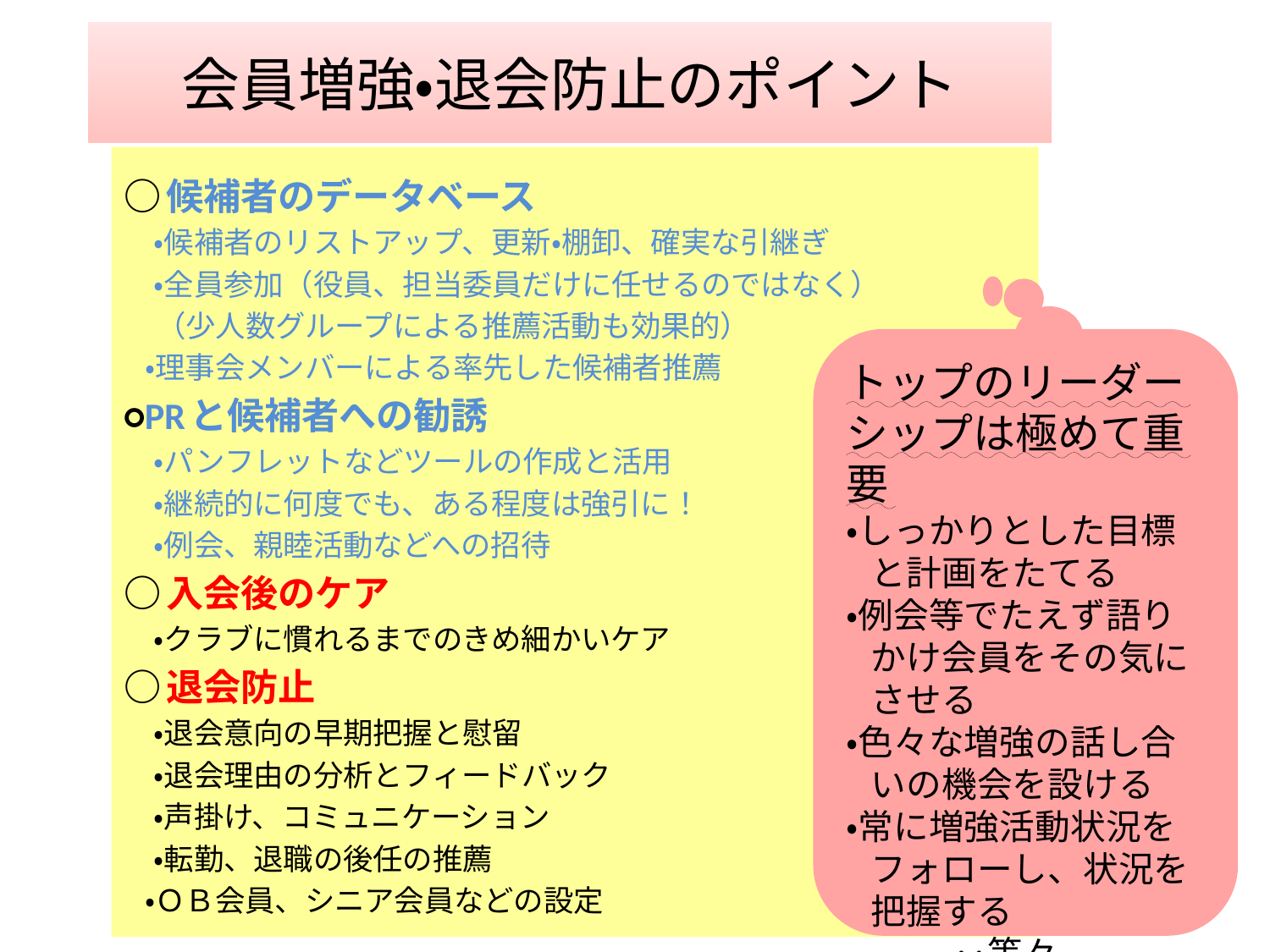

# 会員増強・退会防止のポイント

○候補者のデータベース
　・候補者のリストアップ、更新・棚卸、確実な引継ぎ
　・全員参加（役員、担当委員だけに任せるのではなく）
（少人数グループによる推薦活動も効果的）
・理事会メンバーによる率先した候補者推薦
○PRと候補者への勧誘
　・パンフレットなどツールの作成と活用
　・継続的に何度でも、ある程度は強引に！
　・例会、親睦活動などへの招待
○入会後のケア
　・クラブに慣れるまでのきめ細かいケア
○退会防止
　・退会意向の早期把握と慰留
　・退会理由の分析とフィードバック
　・声掛け、コミュニケーション
　・転勤、退職の後任の推薦
・ＯＢ会員、シニア会員などの設定

トップのリーダーシップは極めて重要
・しっかりとした目標と計画をたてる
・例会等でたえず語りかけ会員をその気にさせる
・色々な増強の話し合いの機会を設ける
・常に増強活動状況をフォローし、状況を把握する
　　　‥等々
19